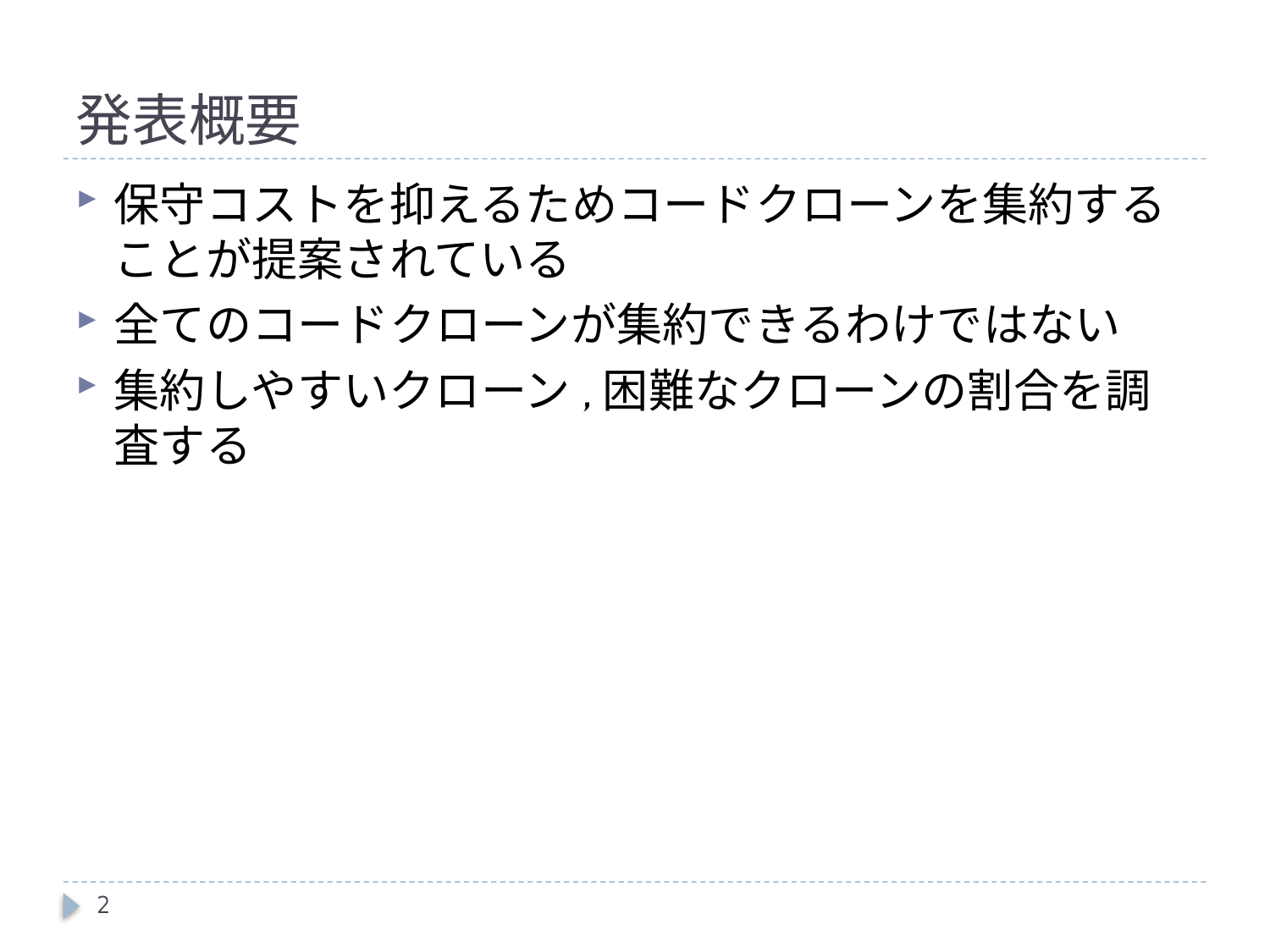

# 発表概要
保守コストを抑えるためコードクローンを集約することが提案されている
全てのコードクローンが集約できるわけではない
集約しやすいクローン,困難なクローンの割合を調査する
2